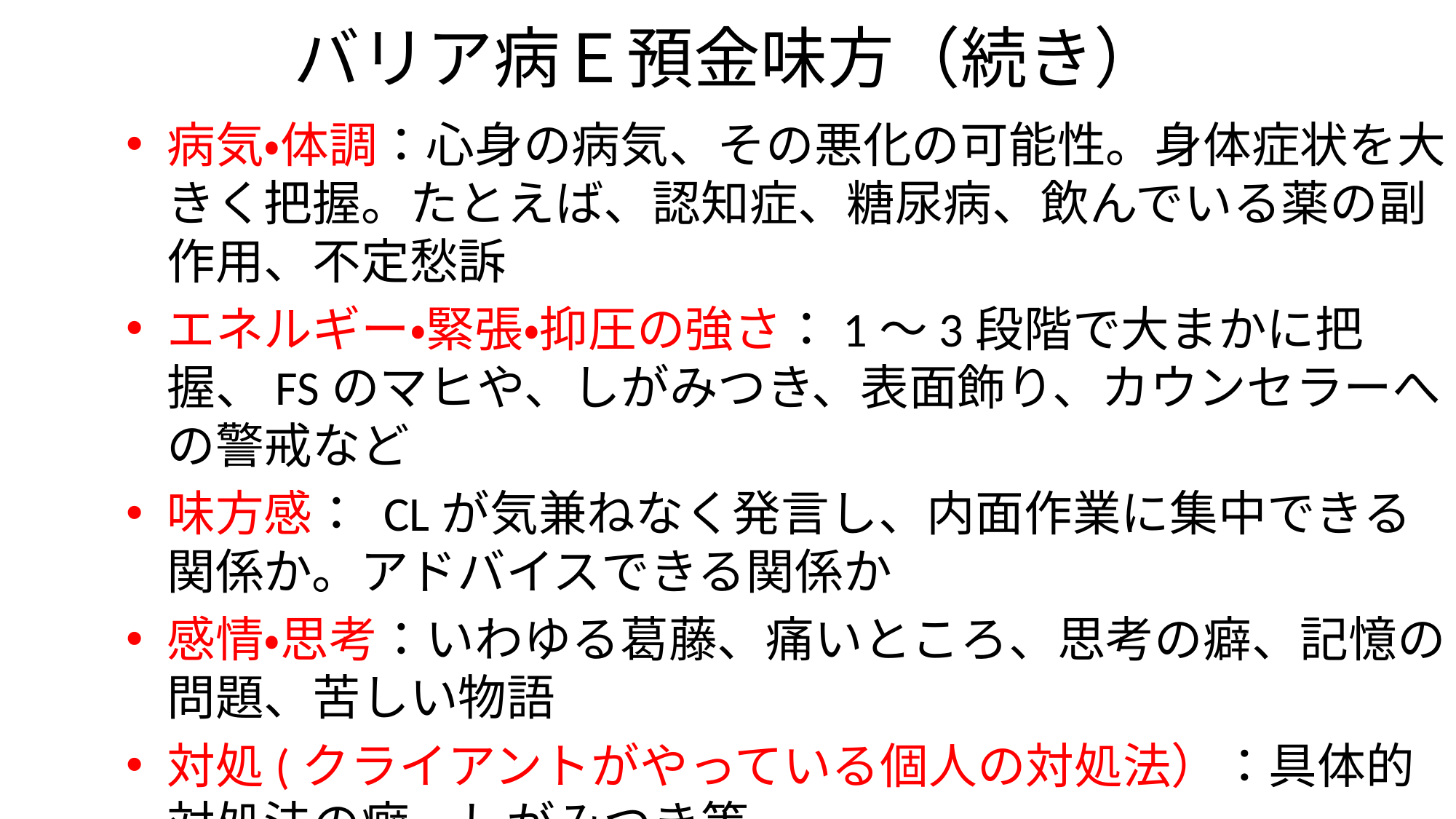

# バリア病Ｅ預金味方（続き）
病気・体調：心身の病気、その悪化の可能性。身体症状を大きく把握。たとえば、認知症、糖尿病、飲んでいる薬の副作用、不定愁訴
エネルギー・緊張・抑圧の強さ：1～3段階で大まかに把握、FSのマヒや、しがみつき、表面飾り、カウンセラーへの警戒など
味方感： CLが気兼ねなく発言し、内面作業に集中できる関係か。アドバイスできる関係か
感情・思考：いわゆる葛藤、痛いところ、思考の癖、記憶の問題、苦しい物語
対処(クライアントがやっている個人の対処法）：具体的対処法の癖、しがみつき等